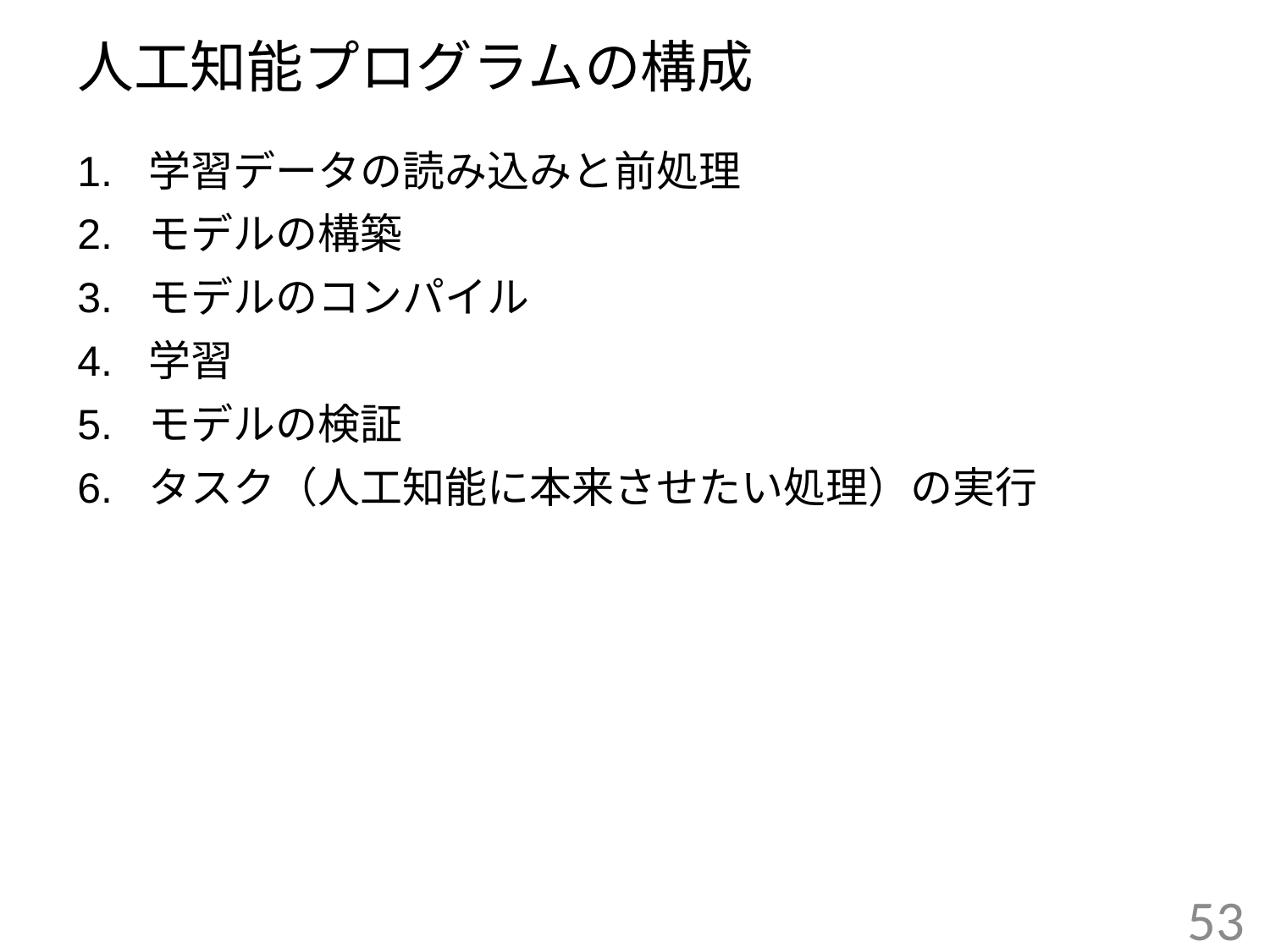

# 人工知能プログラムの構成
学習データの読み込みと前処理
モデルの構築
モデルのコンパイル
学習
モデルの検証
タスク（人工知能に本来させたい処理）の実行
53